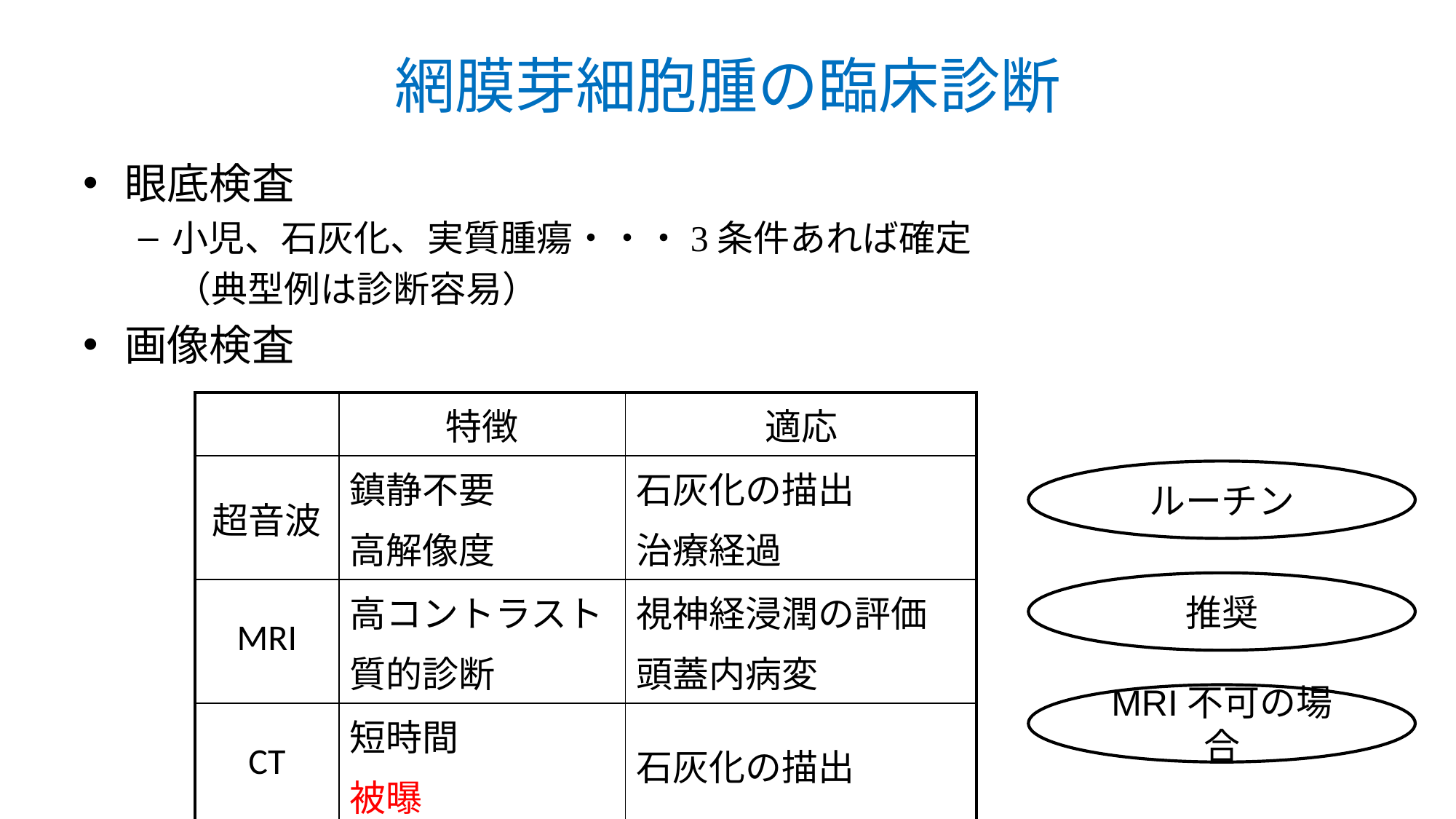

# 網膜芽細胞腫の臨床診断
眼底検査
小児、石灰化、実質腫瘍・・・3条件あれば確定
　（典型例は診断容易）
画像検査
|  | 特徴 | 適応 |
| --- | --- | --- |
| 超音波 | 鎮静不要 高解像度 | 石灰化の描出 治療経過 |
| MRI | 高コントラスト 質的診断 | 視神経浸潤の評価 頭蓋内病変 |
| CT | 短時間 被曝 | 石灰化の描出 |
ルーチン
推奨
MRI不可の場合